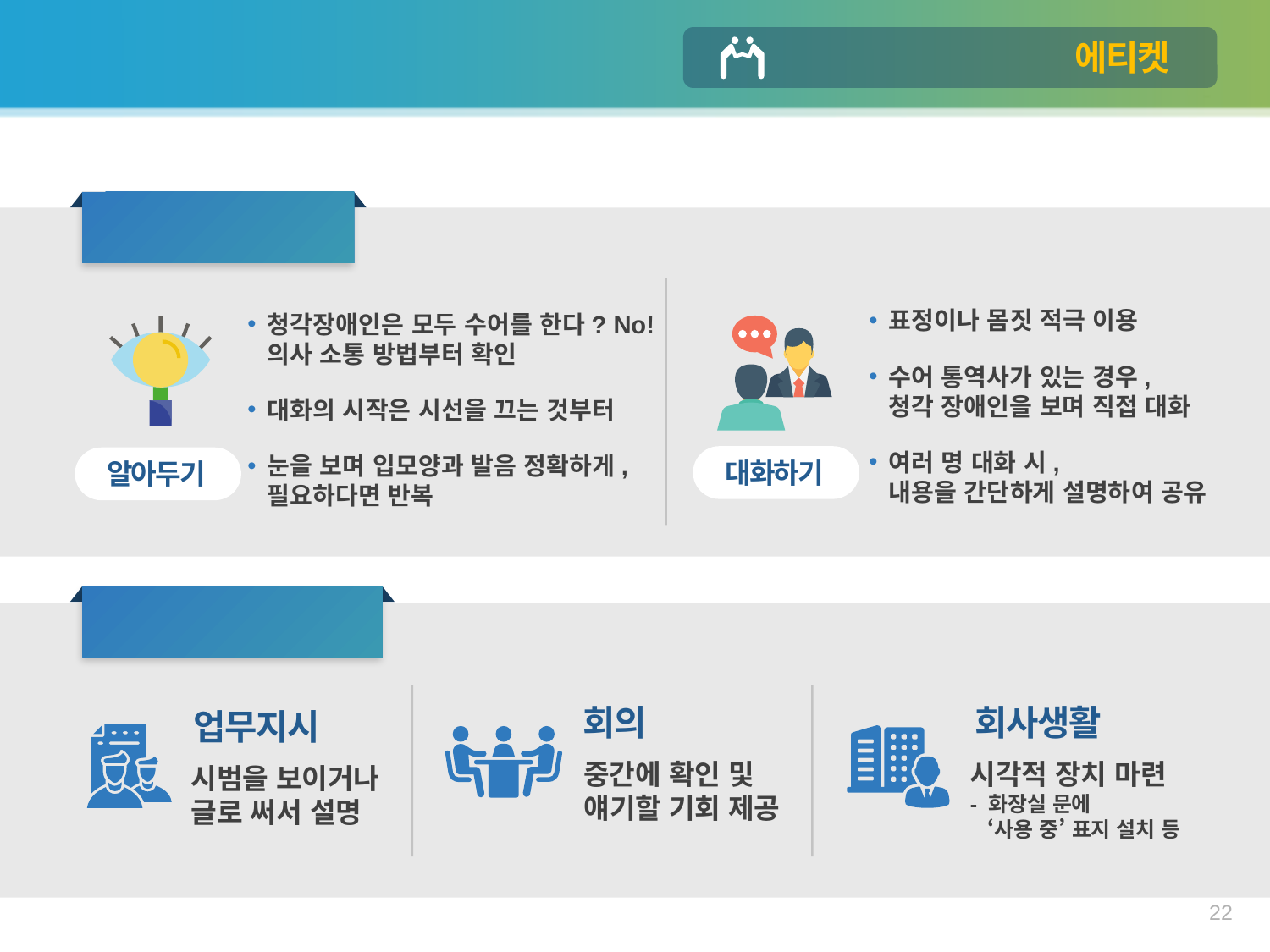

청각장애

함께 일할 때 필요한 에티켓

대화할 때

표정이나 몸짓 적극 이용
수어 통역사가 있는 경우,
청각 장애인을 보며 직접 대화
여러 명 대화 시,
내용을 간단하게 설명하여 공유
청각장애인은 모두 수어를 한다? No!
의사 소통 방법부터 확인
대화의 시작은 시선을 끄는 것부터
눈을 보며 입모양과 발음 정확하게,
필요하다면 반복

대화하기
알아두기

업무를 수행할 때

회의
회사생활
업무지시

중간에 확인 및
얘기할 기회 제공
시각적 장치 마련
- 화장실 문에
   ‘사용 중’ 표지 설치 등
시범을 보이거나
글로 써서 설명
22